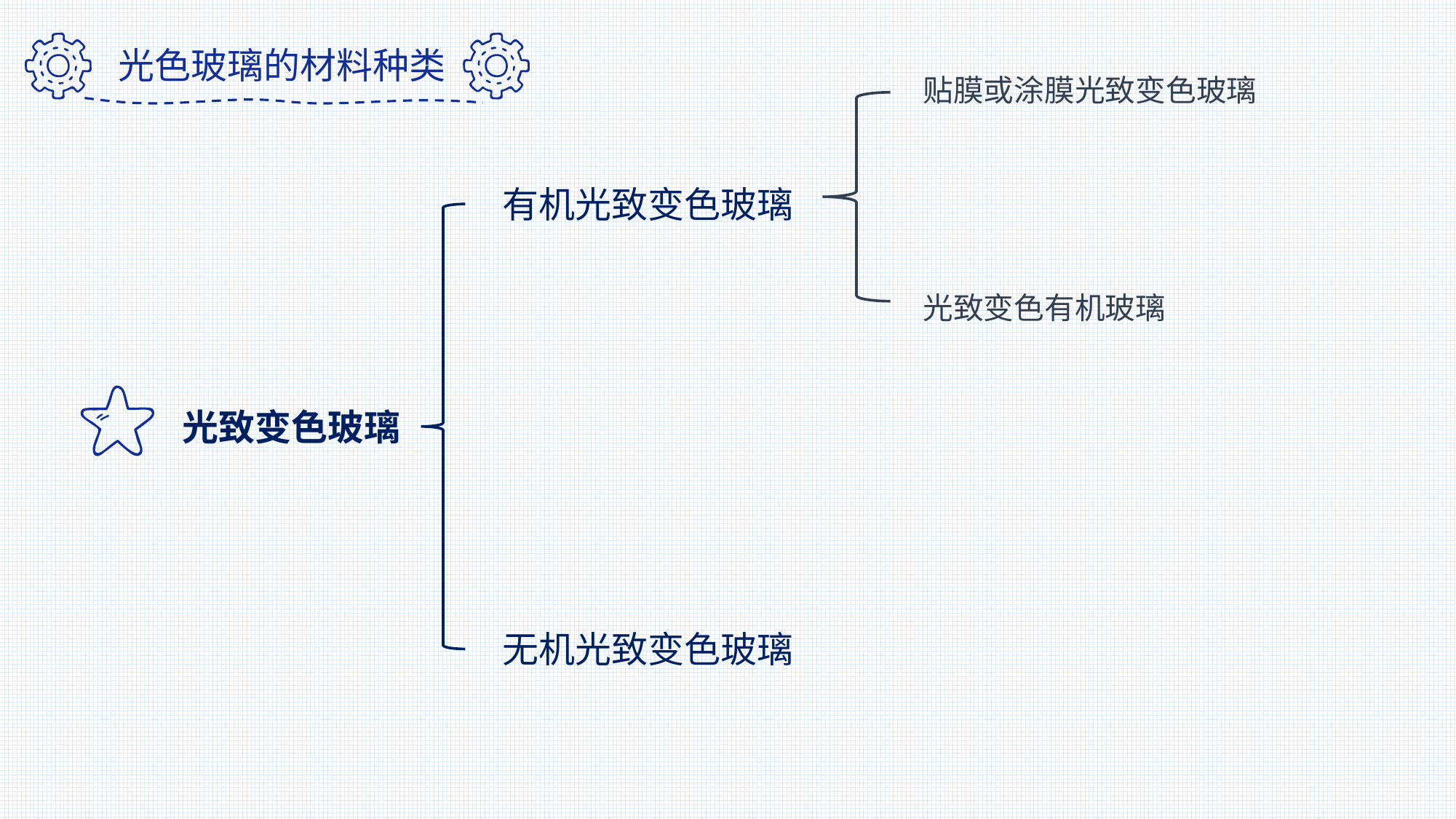

光色玻璃的材料种类
贴膜或涂膜光致变色玻璃

有机光致变色玻璃

光致变色有机玻璃

光致变色玻璃
无机光致变色玻璃